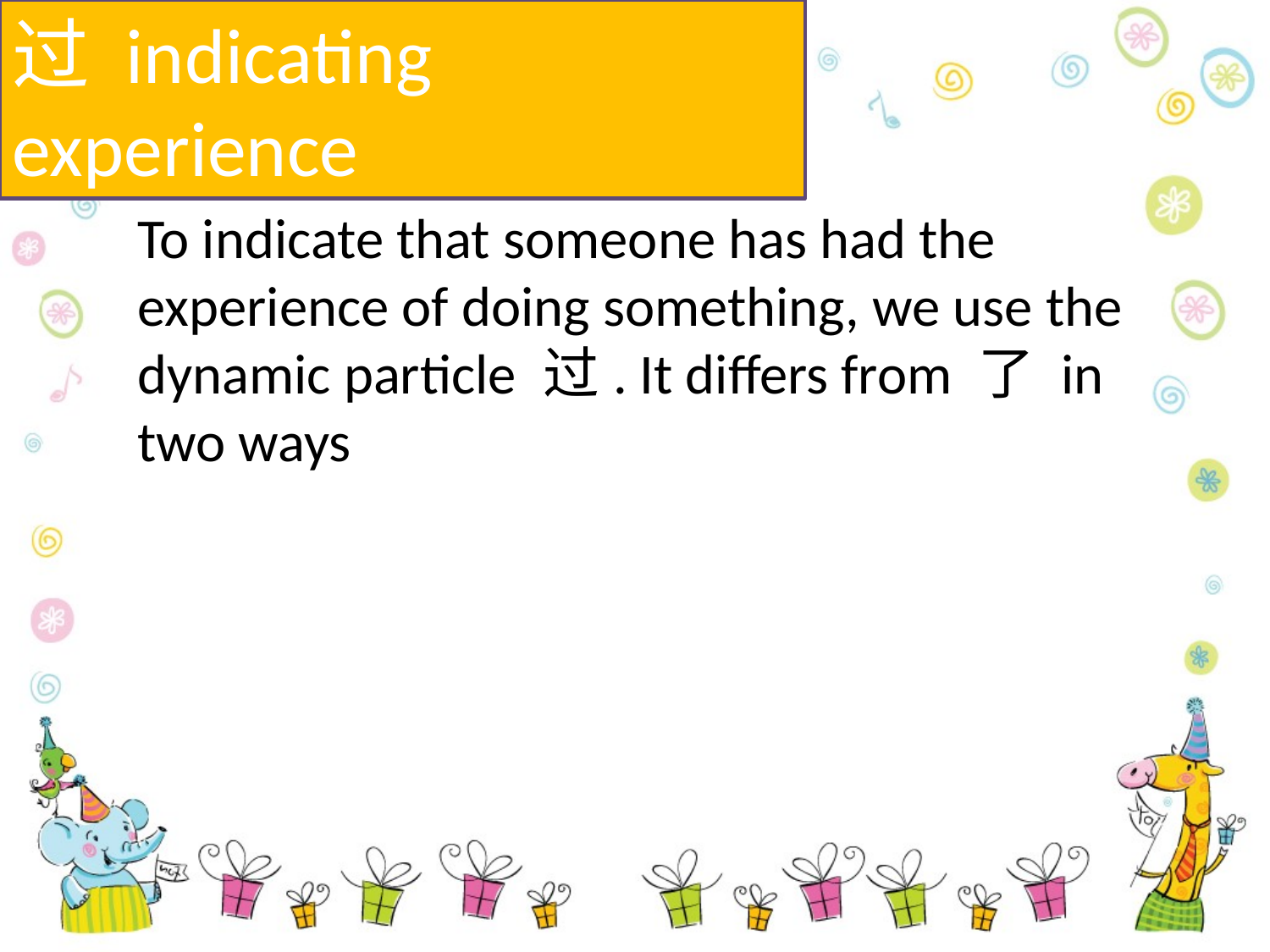

过 indicating experience
To indicate that someone has had the experience of doing something, we use the dynamic particle 过. It differs from 了 in two ways